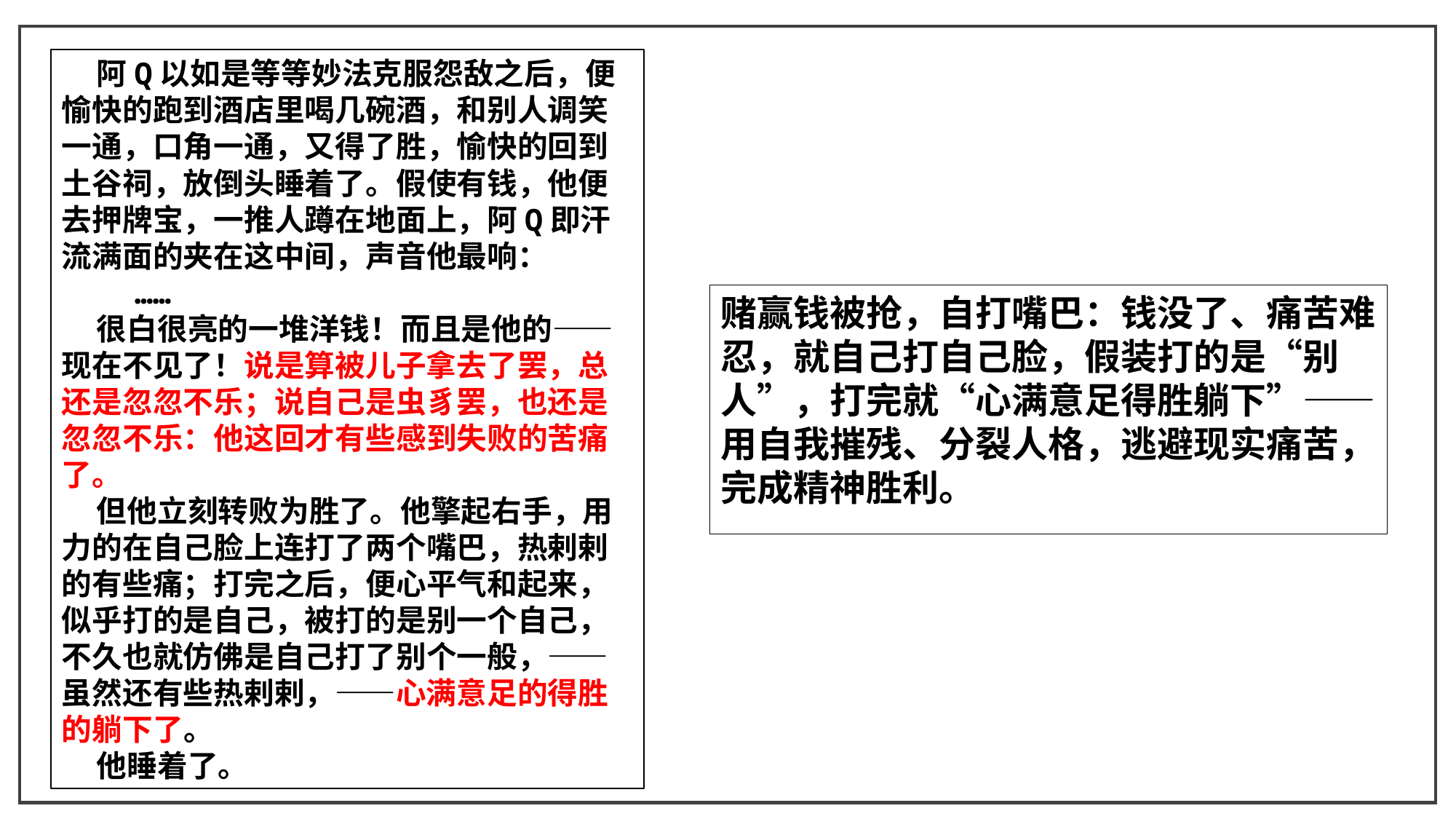

阿Q以如是等等妙法克服怨敌之后，便愉快的跑到酒店里喝几碗酒，和别人调笑一通，口角一通，又得了胜，愉快的回到土谷祠，放倒头睡着了。假使有钱，他便去押牌宝，一推人蹲在地面上，阿Q即汗流满面的夹在这中间，声音他最响：
    ……
    很白很亮的一堆洋钱！而且是他的——现在不见了！说是算被儿子拿去了罢，总还是忽忽不乐；说自己是虫豸罢，也还是忽忽不乐：他这回才有些感到失败的苦痛了。
    但他立刻转败为胜了。他擎起右手，用力的在自己脸上连打了两个嘴巴，热剌剌的有些痛；打完之后，便心平气和起来，似乎打的是自己，被打的是别一个自己，不久也就仿佛是自己打了别个一般，——虽然还有些热剌剌，——心满意足的得胜的躺下了。
    他睡着了。
赌赢钱被抢，自打嘴巴：钱没了、痛苦难忍，就自己打自己脸，假装打的是“别人”，打完就“心满意足得胜躺下”——用自我摧残、分裂人格，逃避现实痛苦，完成精神胜利。